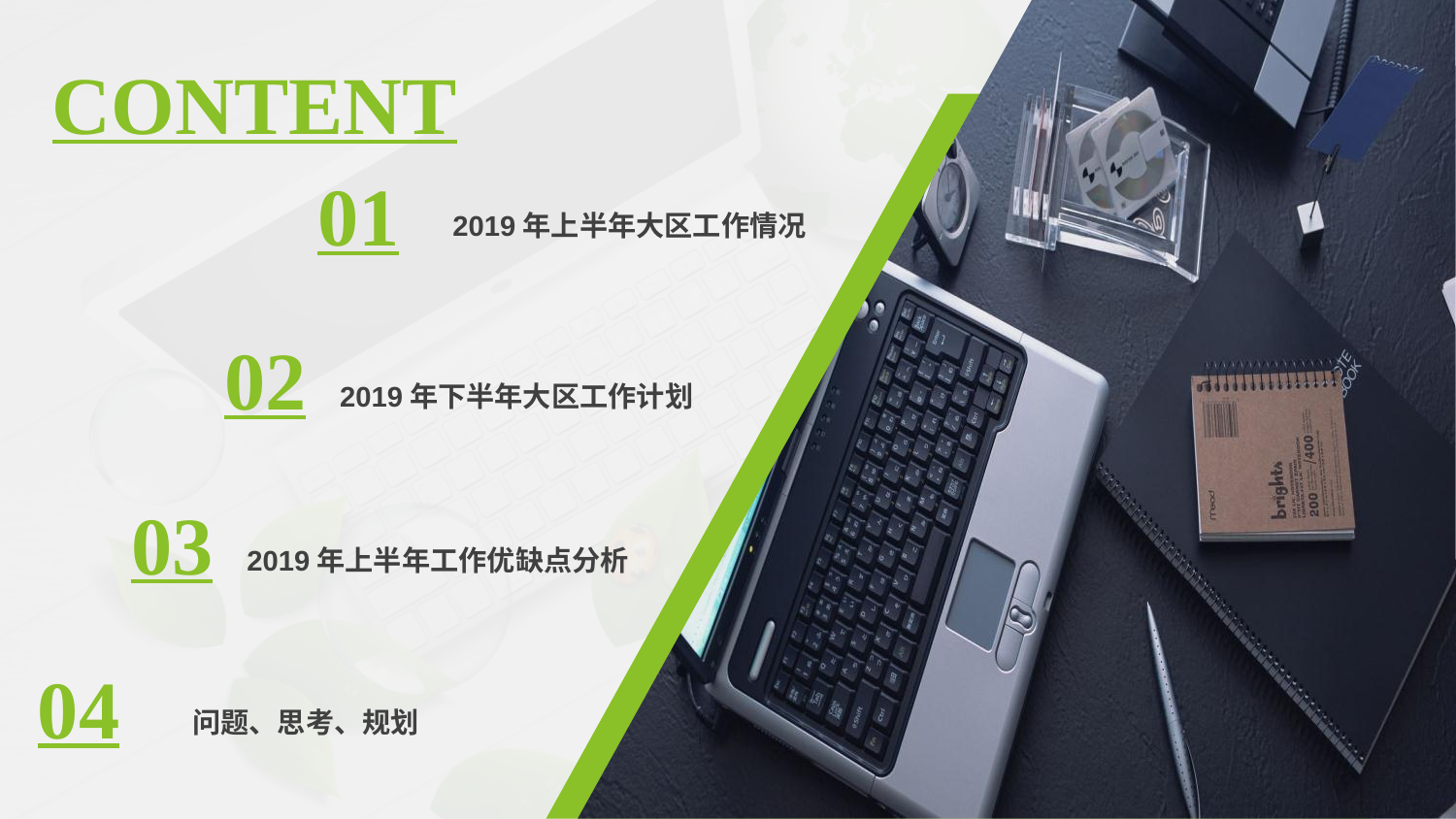

CONTENT

01
    2019年上半年大区工作情况
02
 2019年下半年大区工作计划
03
2019年上半年工作优缺点分析
04
 问题、思考、规划